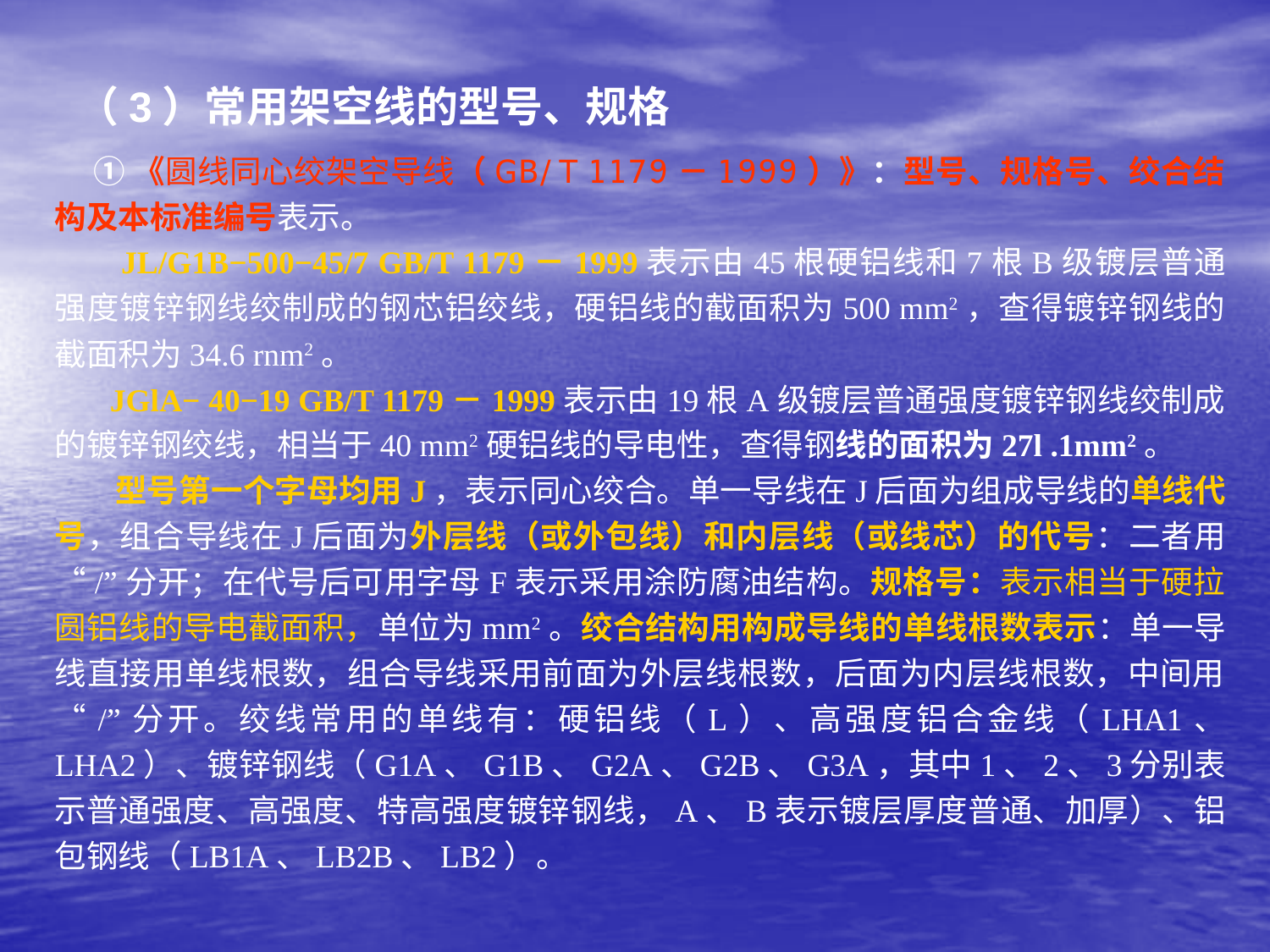

# （3）常用架空线的型号、规格
①《圆线同心绞架空导线（GB/T 1179－1999）》：型号、规格号、绞合结构及本标准编号表示。
   JL/G1B−500−45/7 GB/T 1179－1999表示由45根硬铝线和7根B级镀层普通强度镀锌钢线绞制成的钢芯铝绞线，硬铝线的截面积为500 mm2，查得镀锌钢线的截面积为34.6 rnm2。
  JGlA− 40−19 GB/T 1179－1999表示由19根A级镀层普通强度镀锌钢线绞制成的镀锌钢绞线，相当于40 mm2硬铝线的导电性，查得钢线的面积为27l .1mm2。
  型号第一个字母均用J，表示同心绞合。单一导线在J后面为组成导线的单线代号，组合导线在J后面为外层线（或外包线）和内层线（或线芯）的代号：二者用“/”分开；在代号后可用字母F表示采用涂防腐油结构。规格号：表示相当于硬拉圆铝线的导电截面积，单位为mm2。绞合结构用构成导线的单线根数表示：单一导线直接用单线根数，组合导线采用前面为外层线根数，后面为内层线根数，中间用“/”分开。绞线常用的单线有：硬铝线（L）、高强度铝合金线（LHA1、 LHA2）、镀锌钢线（G1A、G1B、G2A、G2B、G3A，其中1、2、3分别表示普通强度、高强度、特高强度镀锌钢线，A、B表示镀层厚度普通、加厚）、铝包钢线（LB1A、LB2B、LB2）。